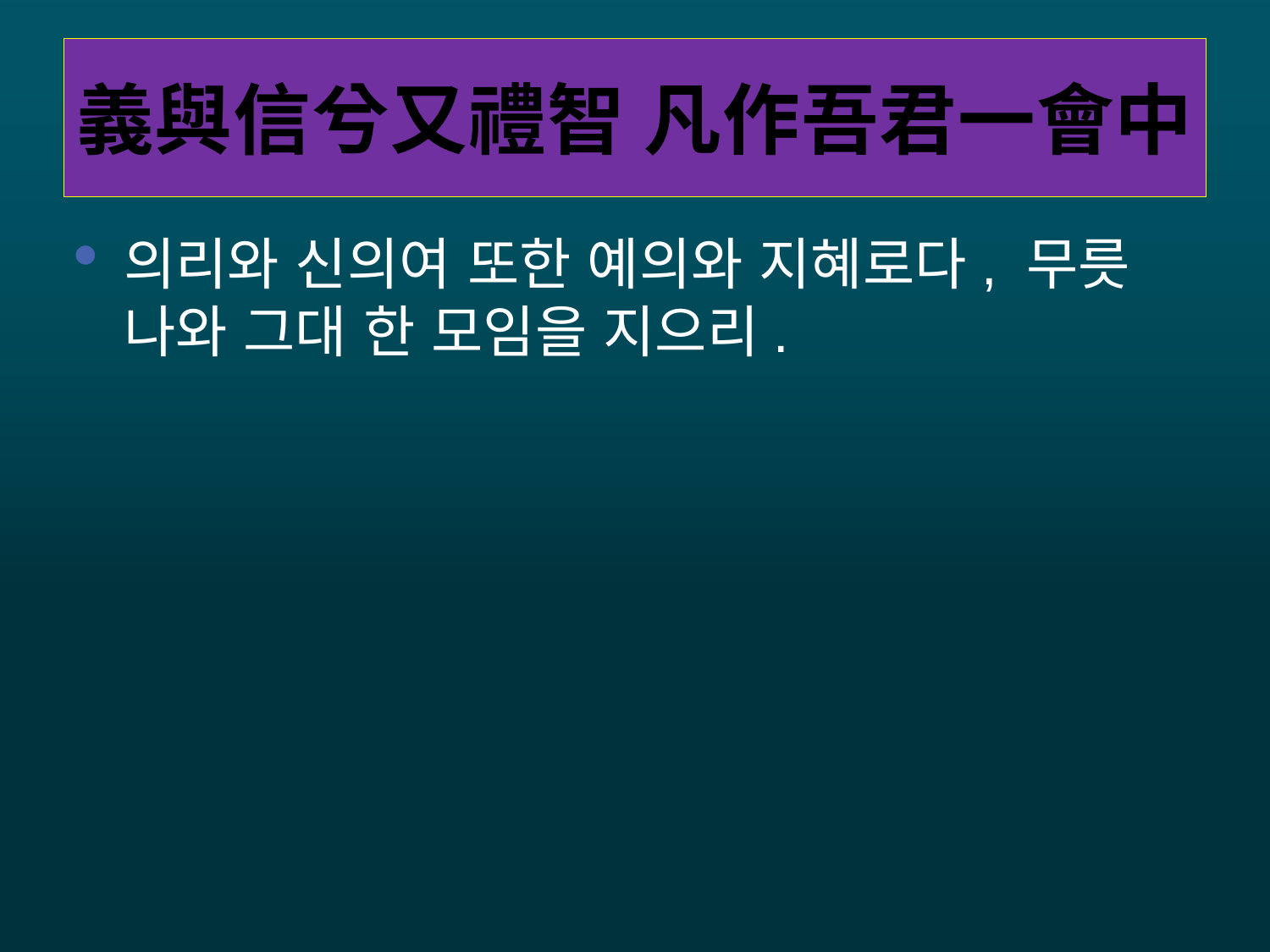

# 義與信兮又禮智 凡作吾君一會中
의리와 신의여 또한 예의와 지혜로다, 무릇 나와 그대 한 모임을 지으리.